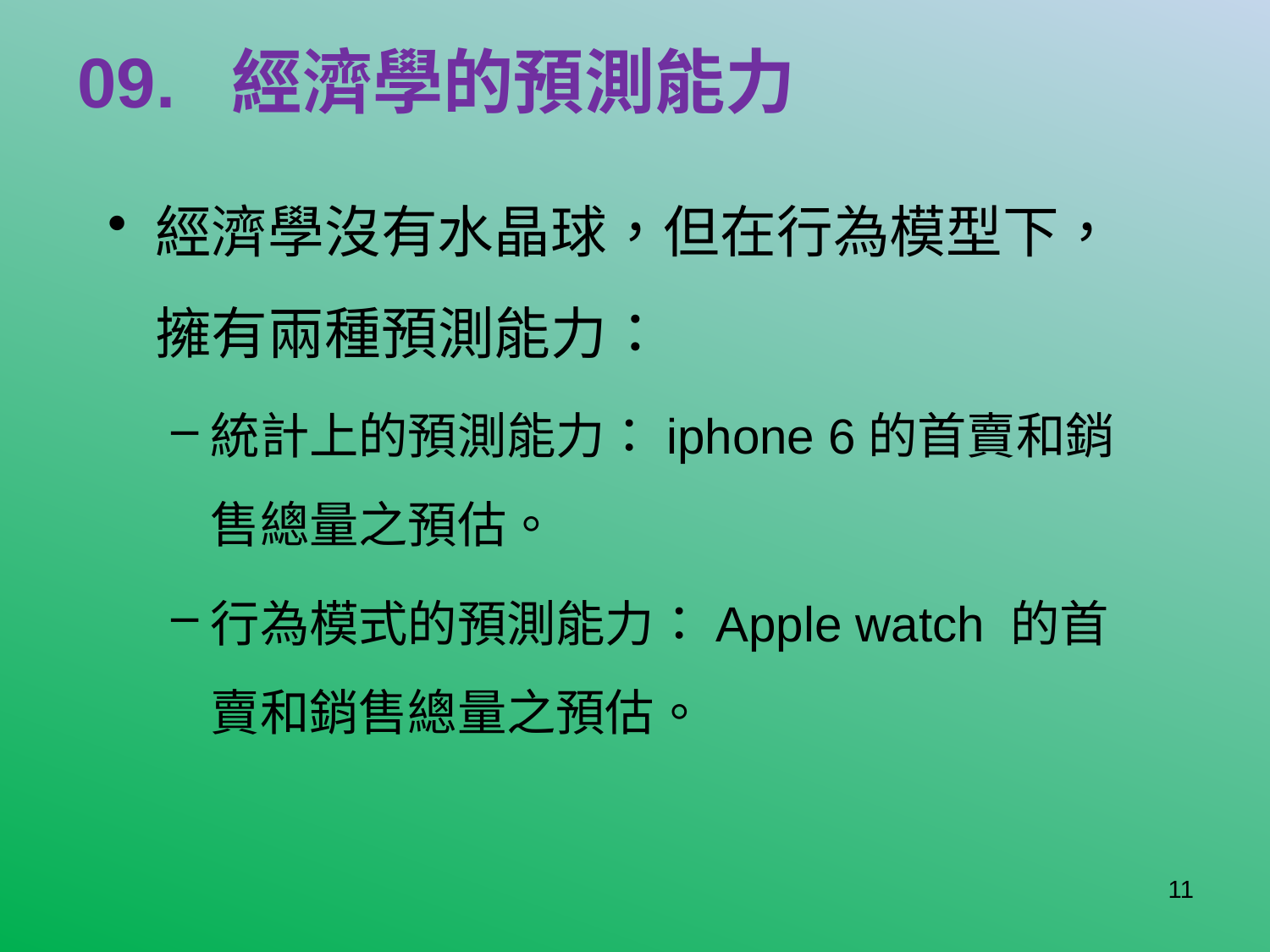

# 09.  經濟學的預測能力
經濟學沒有水晶球，但在行為模型下，擁有兩種預測能力：
統計上的預測能力：iphone 6的首賣和銷售總量之預估。
行為模式的預測能力：Apple watch 的首賣和銷售總量之預估。
11